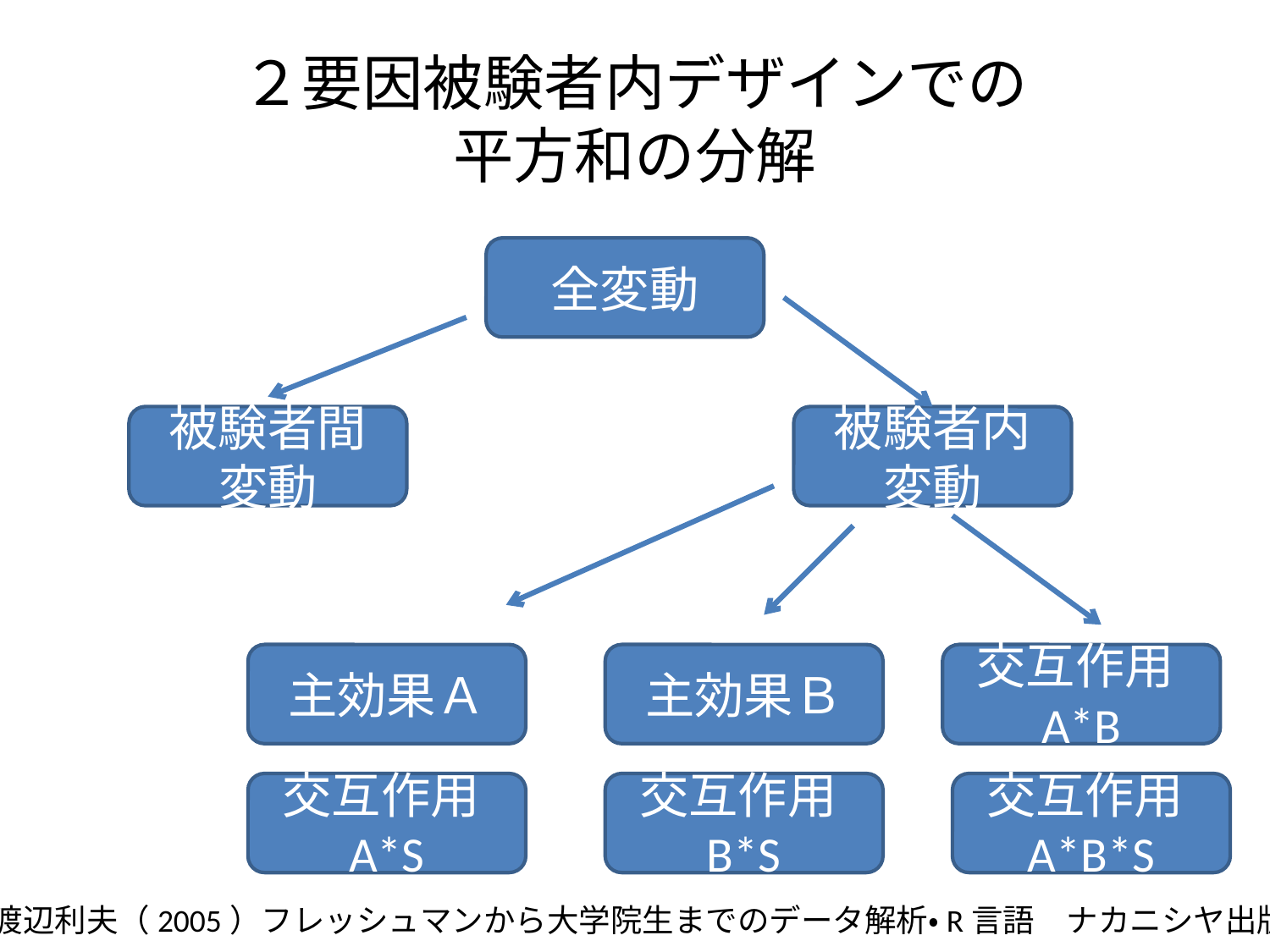

# ２要因被験者内デザインでの 平方和の分解
全変動
被験者間変動
被験者内変動
主効果Ａ
主効果Ｂ
交互作用A*B
交互作用A*S
交互作用B*S
交互作用A*B*S
渡辺利夫（2005）フレッシュマンから大学院生までのデータ解析・R言語　ナカニシヤ出版